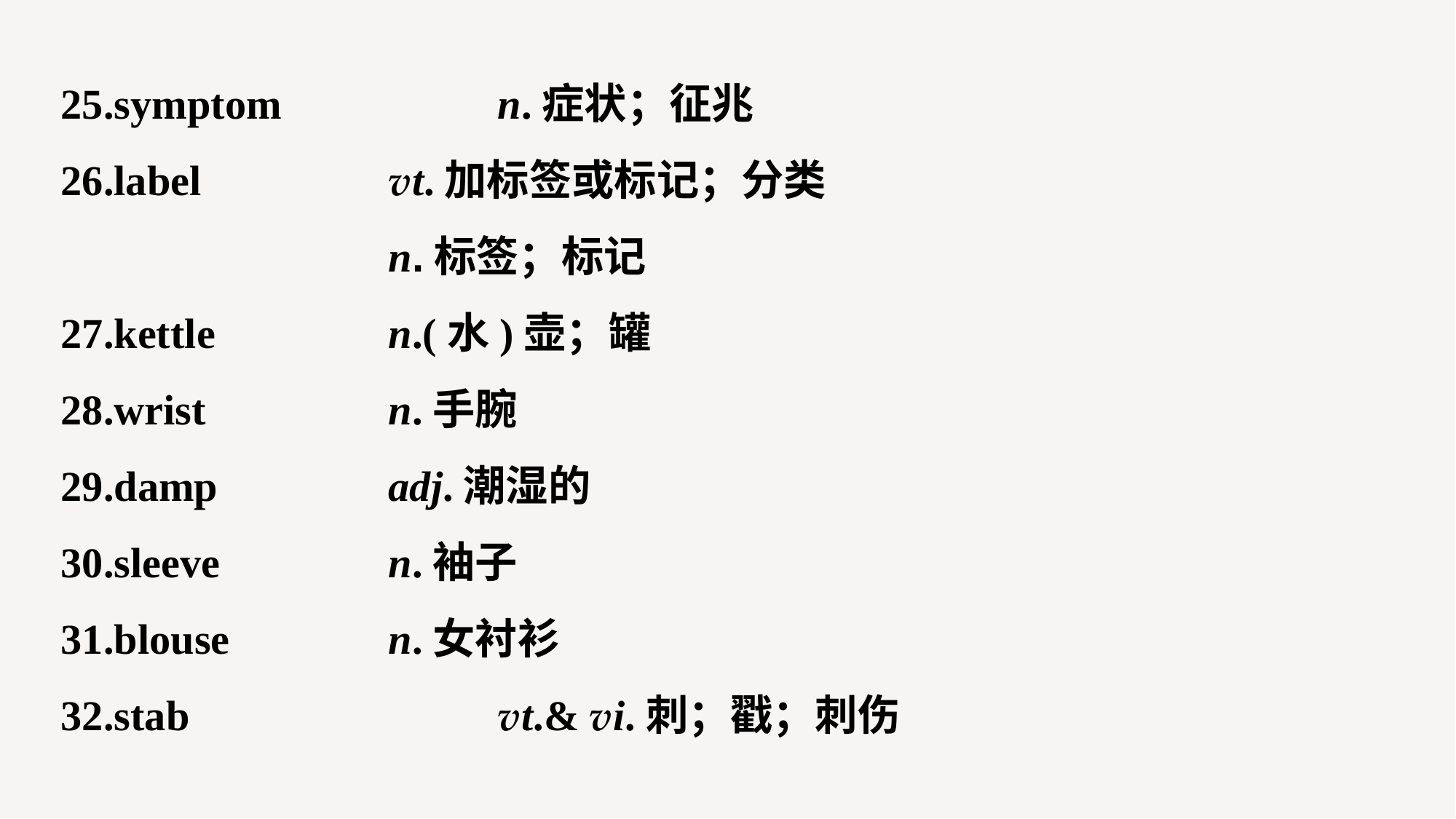

25.symptom 		n.症状；征兆
26.label 		vt.加标签或标记；分类
			n.标签；标记
27.kettle 		n.(水)壶；罐
28.wrist 		n.手腕
29.damp 		adj.潮湿的
30.sleeve 		n.袖子
31.blouse 		n.女衬衫
32.stab 			vt.& vi.刺；戳；刺伤